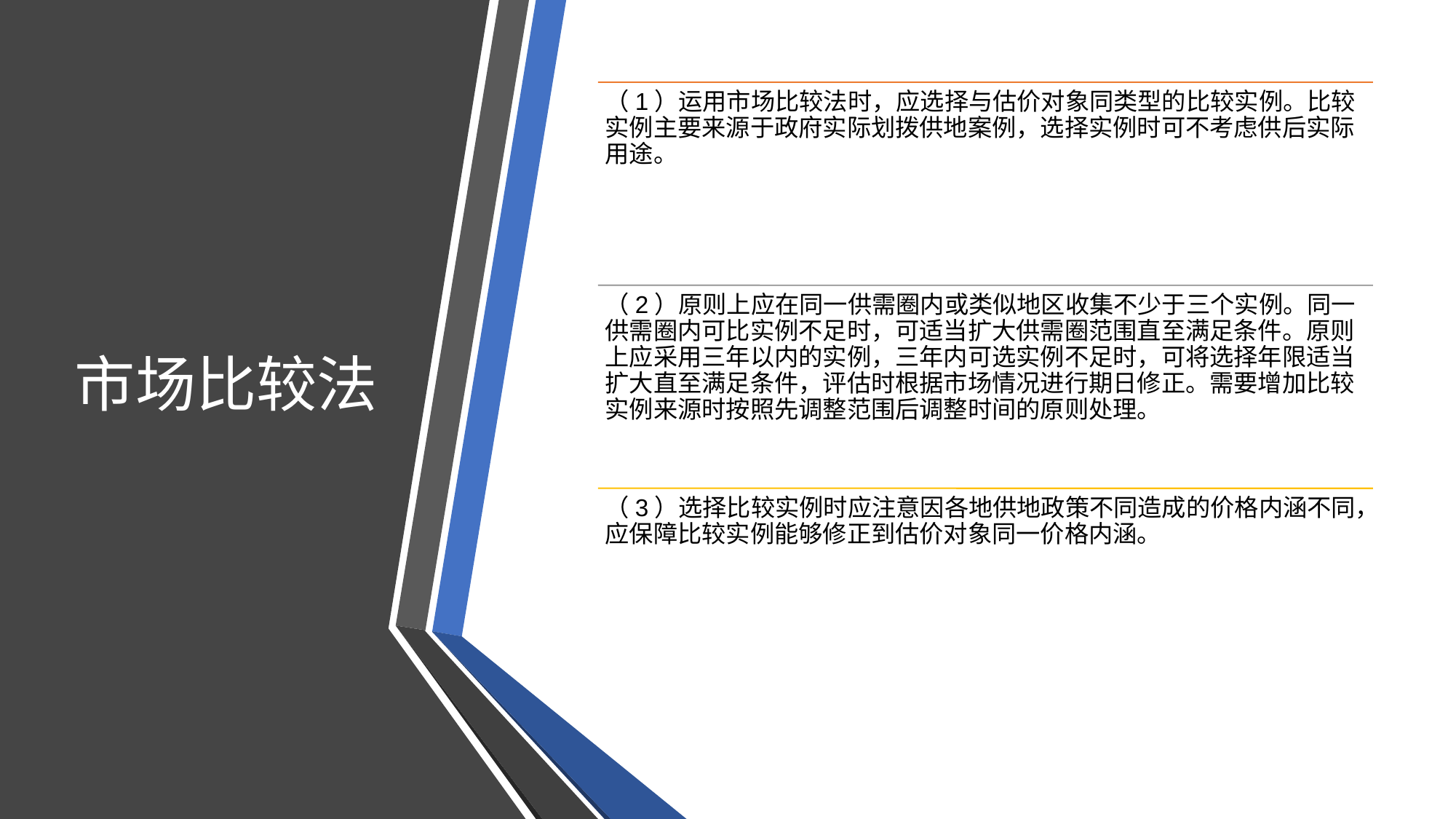

# 市场比较法
（1）运用市场比较法时，应选择与估价对象同类型的比较实例。比较实例主要来源于政府实际划拨供地案例，选择实例时可不考虑供后实际用途。
（2）原则上应在同一供需圈内或类似地区收集不少于三个实例。同一供需圈内可比实例不足时，可适当扩大供需圈范围直至满足条件。原则上应采用三年以内的实例，三年内可选实例不足时，可将选择年限适当扩大直至满足条件，评估时根据市场情况进行期日修正。需要增加比较实例来源时按照先调整范围后调整时间的原则处理。
（3）选择比较实例时应注意因各地供地政策不同造成的价格内涵不同，应保障比较实例能够修正到估价对象同一价格内涵。